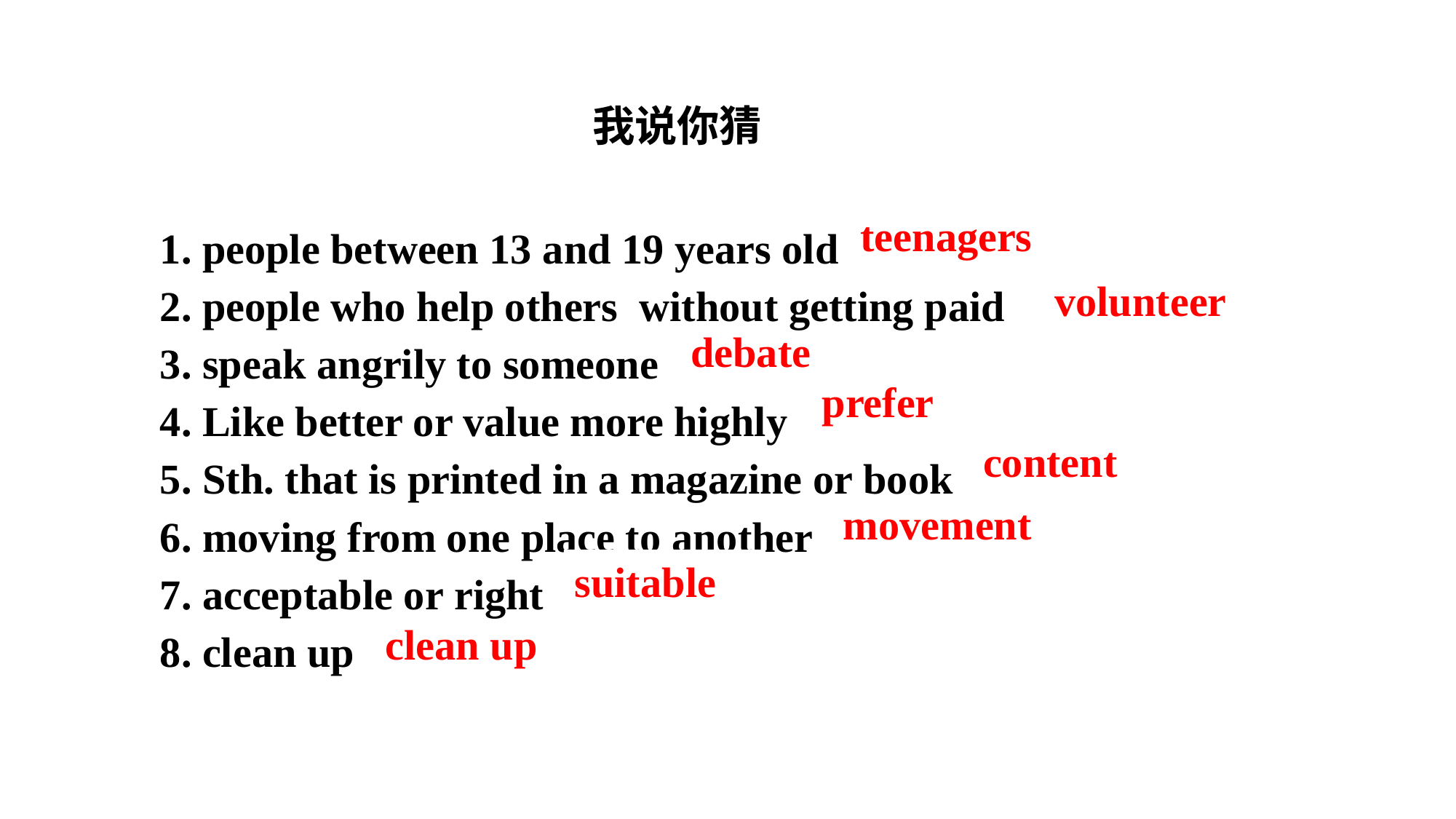

我说你猜
teenagers
1. people between 13 and 19 years old
2. people who help others  without getting paid
3. speak angrily to someone
4. Like better or value more highly
5. Sth. that is printed in a magazine or book
6. moving from one place to another
7. acceptable or right
8. clean up
volunteer
debate
prefer
content
movement
suitable
clean up